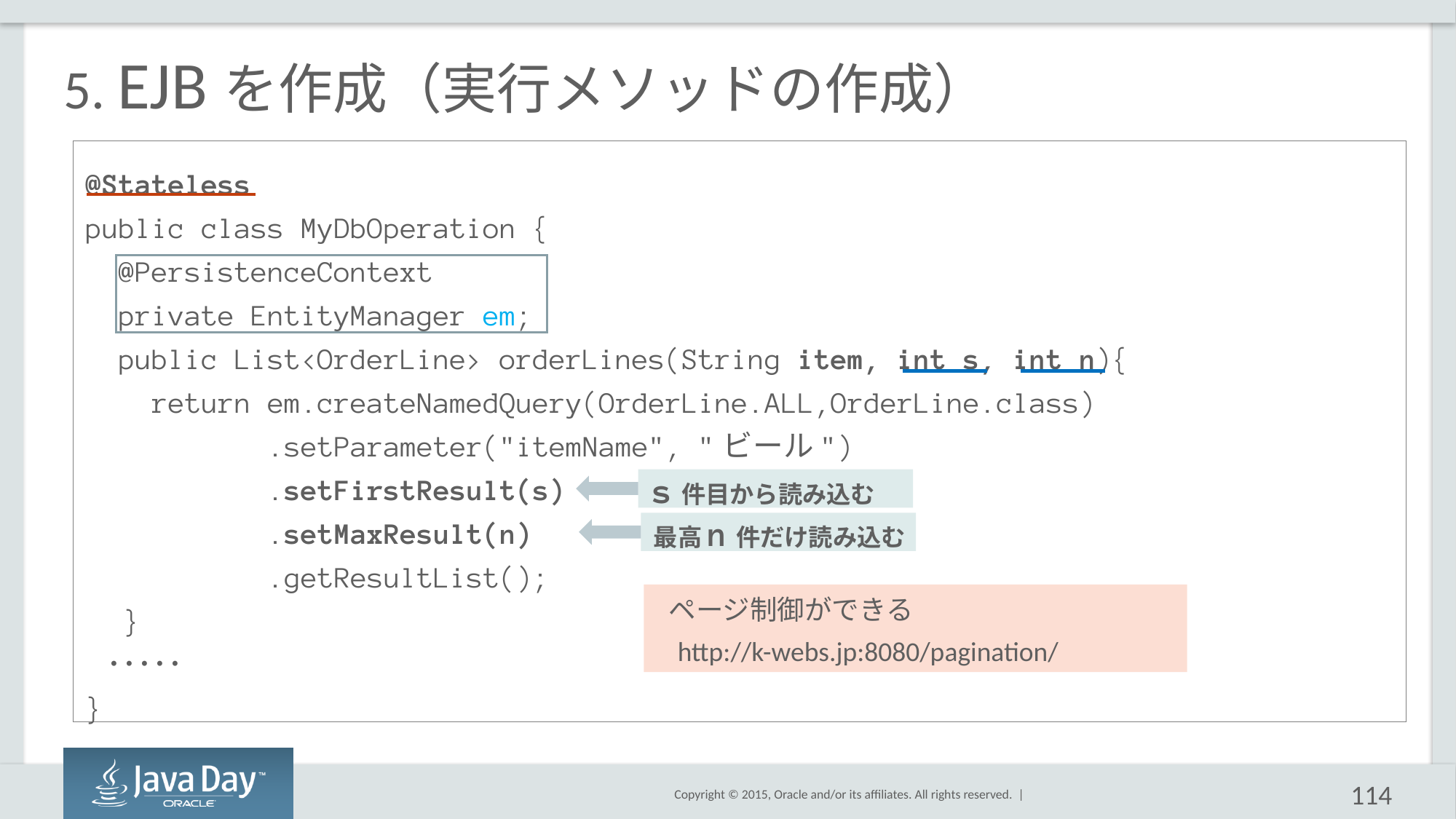

# 5. EJBを作成（実行メソッドの作成）
@Stateless
public class MyDbOperation {
  @PersistenceContext
  private EntityManager em;
  public List<OrderLine> orderLines(String item, int s, int n){
    return em.createNamedQuery(OrderLine.ALL,OrderLine.class)
           .setParameter("itemName", "ビール")
           .setFirstResult(s)
           .setMaxResult(n)
           .getResultList();
　}
  ･････
}

 s件目から読み込む

 最高n件だけ読み込む

   ページ制御ができる
　http://k-webs.jp:8080/pagination/
114